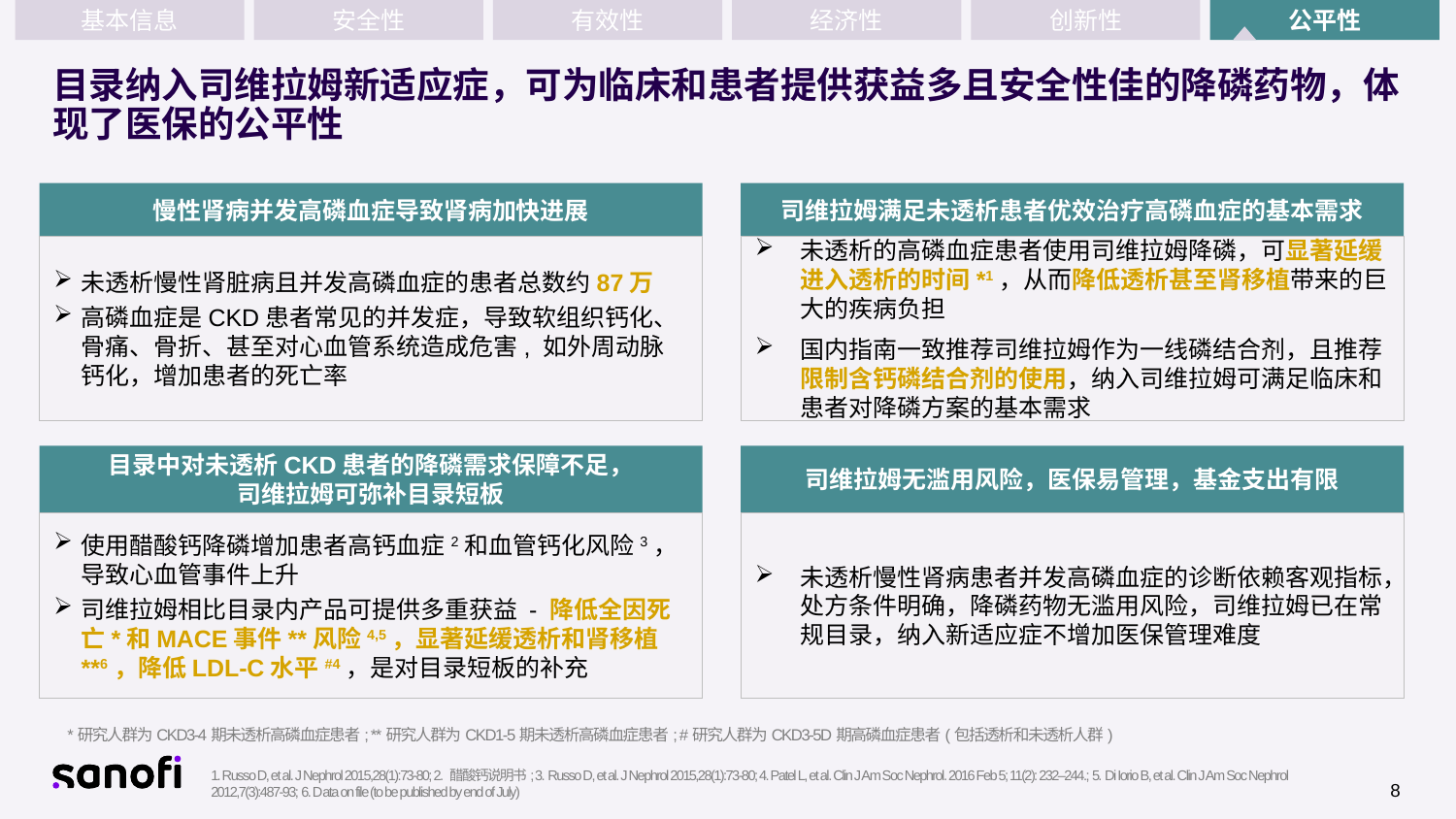

基本信息
安全性
有效性
经济性
创新性
公平性

# 目录纳入司维拉姆新适应症，可为临床和患者提供获益多且安全性佳的降磷药物，体现了医保的公平性
慢性肾病并发高磷血症导致肾病加快进展
司维拉姆满足未透析患者优效治疗高磷血症的基本需求
未透析慢性肾脏病且并发高磷血症的患者总数约87万
高磷血症是CKD患者常见的并发症，导致软组织钙化、骨痛、骨折、甚至对心血管系统造成危害, 如外周动脉钙化，增加患者的死亡率
未透析的高磷血症患者使用司维拉姆降磷，可显著延缓进入透析的时间*1，从而降低透析甚至肾移植带来的巨大的疾病负担
国内指南一致推荐司维拉姆作为一线磷结合剂，且推荐限制含钙磷结合剂的使用，纳入司维拉姆可满足临床和患者对降磷方案的基本需求
目录中对未透析CKD患者的降磷需求保障不足，
司维拉姆可弥补目录短板
司维拉姆无滥用风险，医保易管理，基金支出有限
使用醋酸钙降磷增加患者高钙血症2和血管钙化风险3，导致心血管事件上升
司维拉姆相比目录内产品可提供多重获益 - 降低全因死亡*和MACE事件**风险4,5，显著延缓透析和肾移植**6，降低LDL-C水平#4，是对目录短板的补充
未透析慢性肾病患者并发高磷血症的诊断依赖客观指标，处方条件明确，降磷药物无滥用风险，司维拉姆已在常规目录，纳入新适应症不增加医保管理难度
*研究人群为CKD3-4期未透析高磷血症患者; **研究人群为CKD1-5期未透析高磷血症患者; #研究人群为CKD3-5D期高磷血症患者(包括透析和未透析人群)
1. Russo D, et al. J Nephrol 2015,28(1):73-80; 2. 醋酸钙说明书; 3. Russo D, et al. J Nephrol 2015,28(1):73-80; 4. Patel L, et al. Clin J Am Soc Nephrol. 2016 Feb 5; 11(2): 232–244.; 5. Di Iorio B, et al. Clin J Am Soc Nephrol 2012,7(3):487-93; 6. Data on file (to be published by end of July)
8